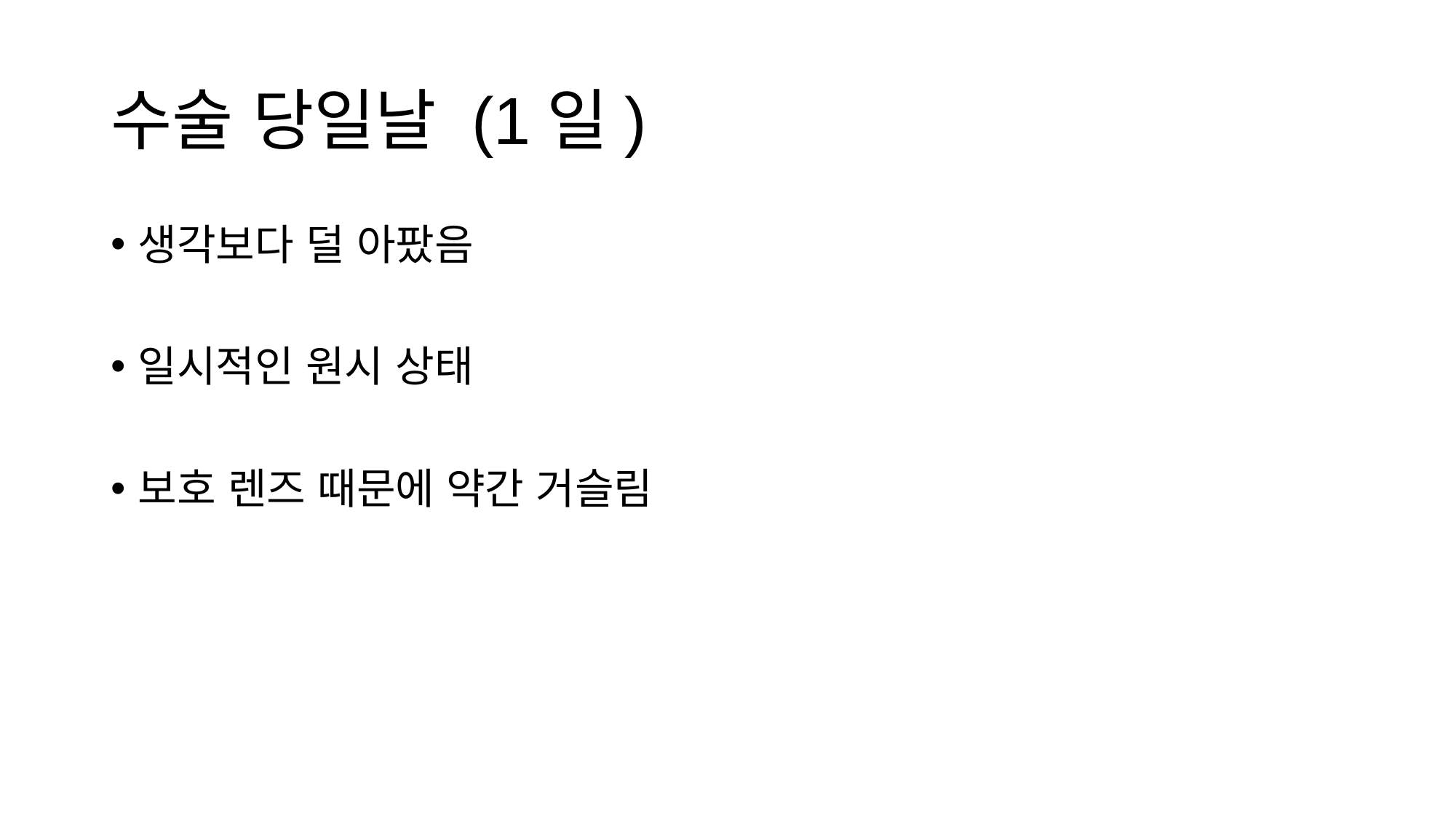

# 수술 당일날 (1일)
생각보다 덜 아팠음

일시적인 원시 상태

보호 렌즈 때문에 약간 거슬림